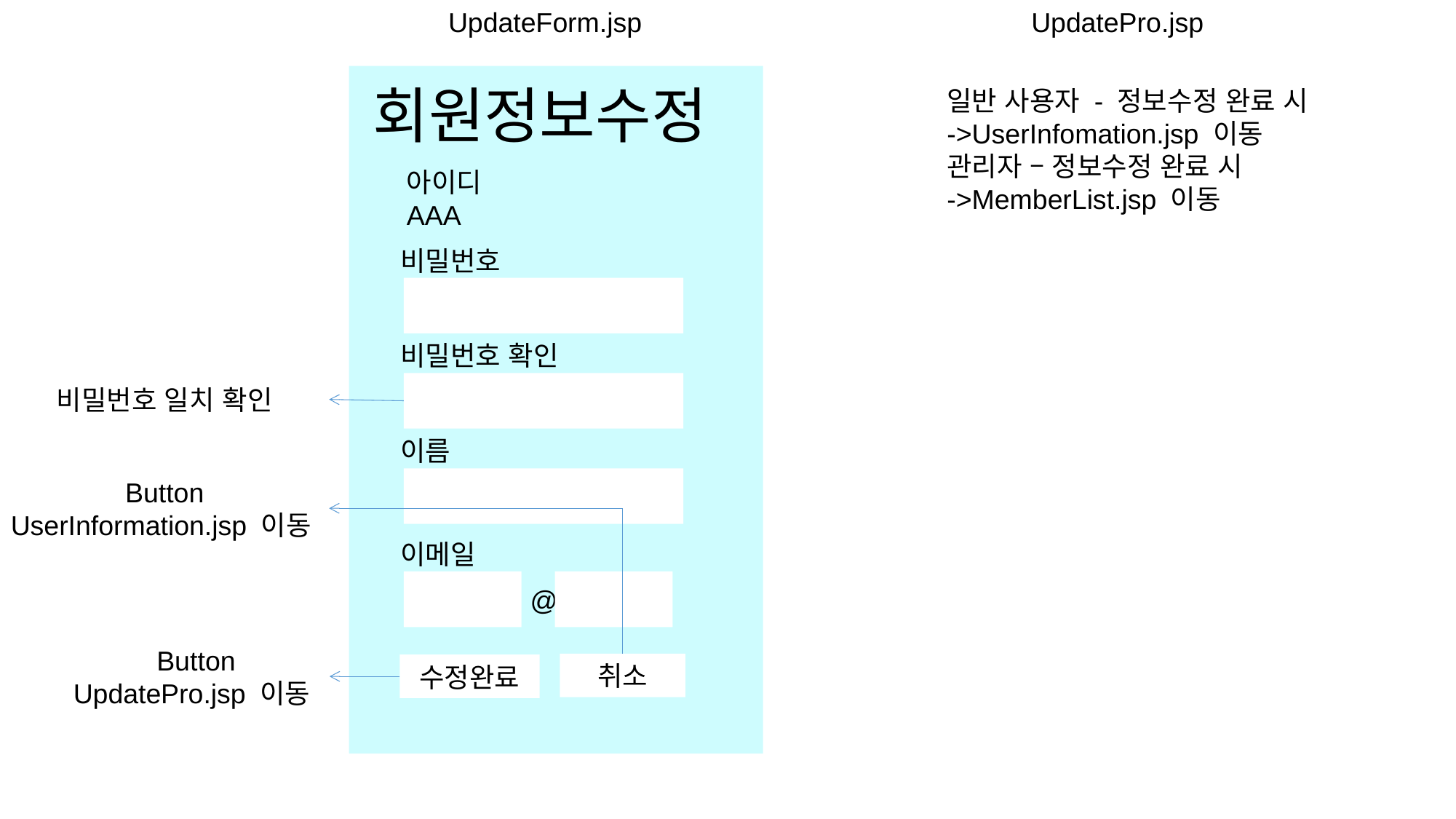

UpdateForm.jsp
UpdatePro.jsp

회원정보수정
일반 사용자 - 정보수정 완료 시
->UserInfomation.jsp 이동
관리자 – 정보수정 완료 시
->MemberList.jsp 이동
아이디
AAA
비밀번호

비밀번호 확인

비밀번호 일치 확인
이름

Button
UserInformation.jsp 이동
이메일

@

Button
UpdatePro.jsp 이동
취소
수정완료